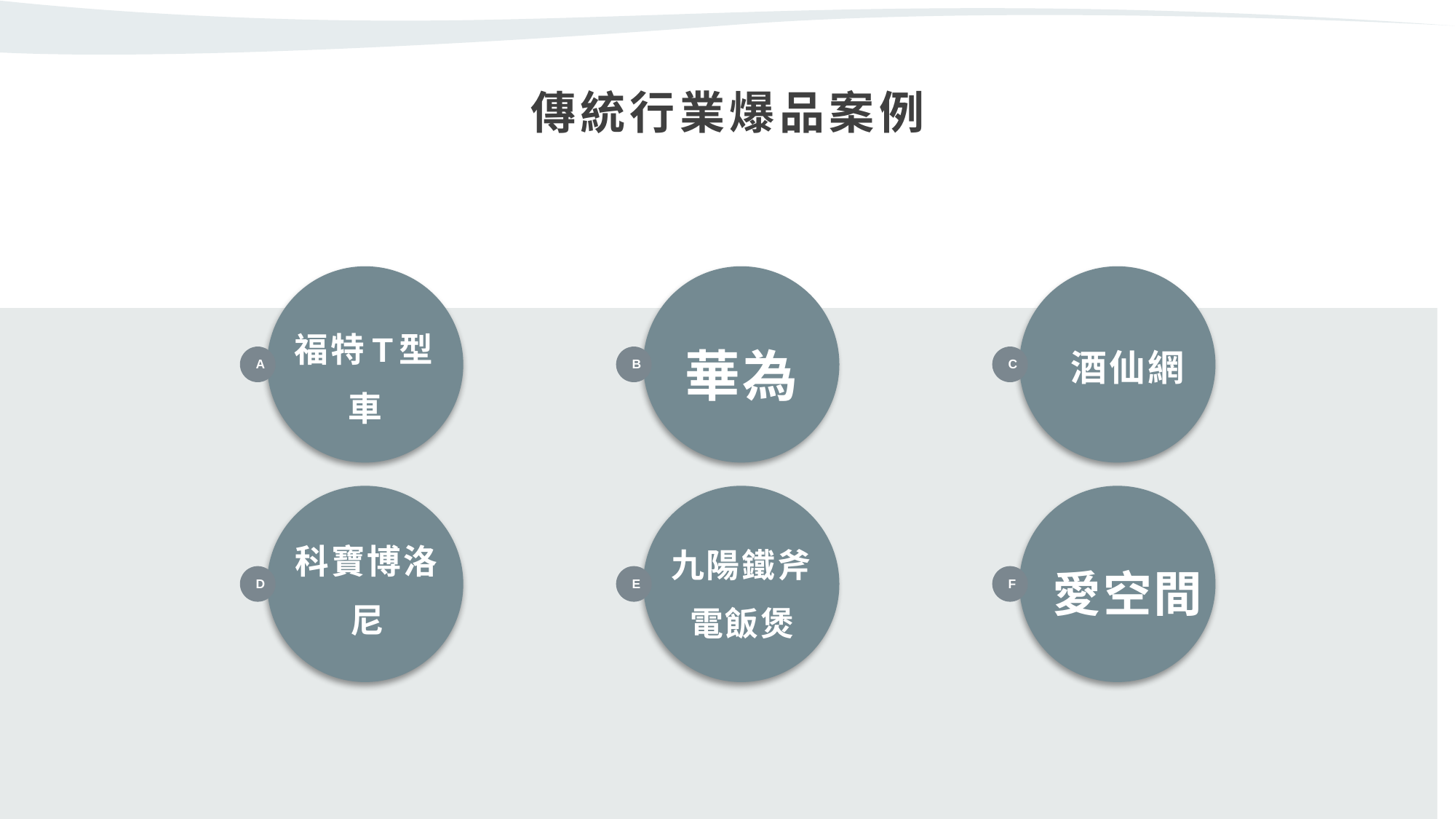

傳統行業爆品案例

酒仙網
華為
福特T型車

A
B
C

愛空間
科寶博洛尼
九陽鐵斧電飯煲
D
E
F